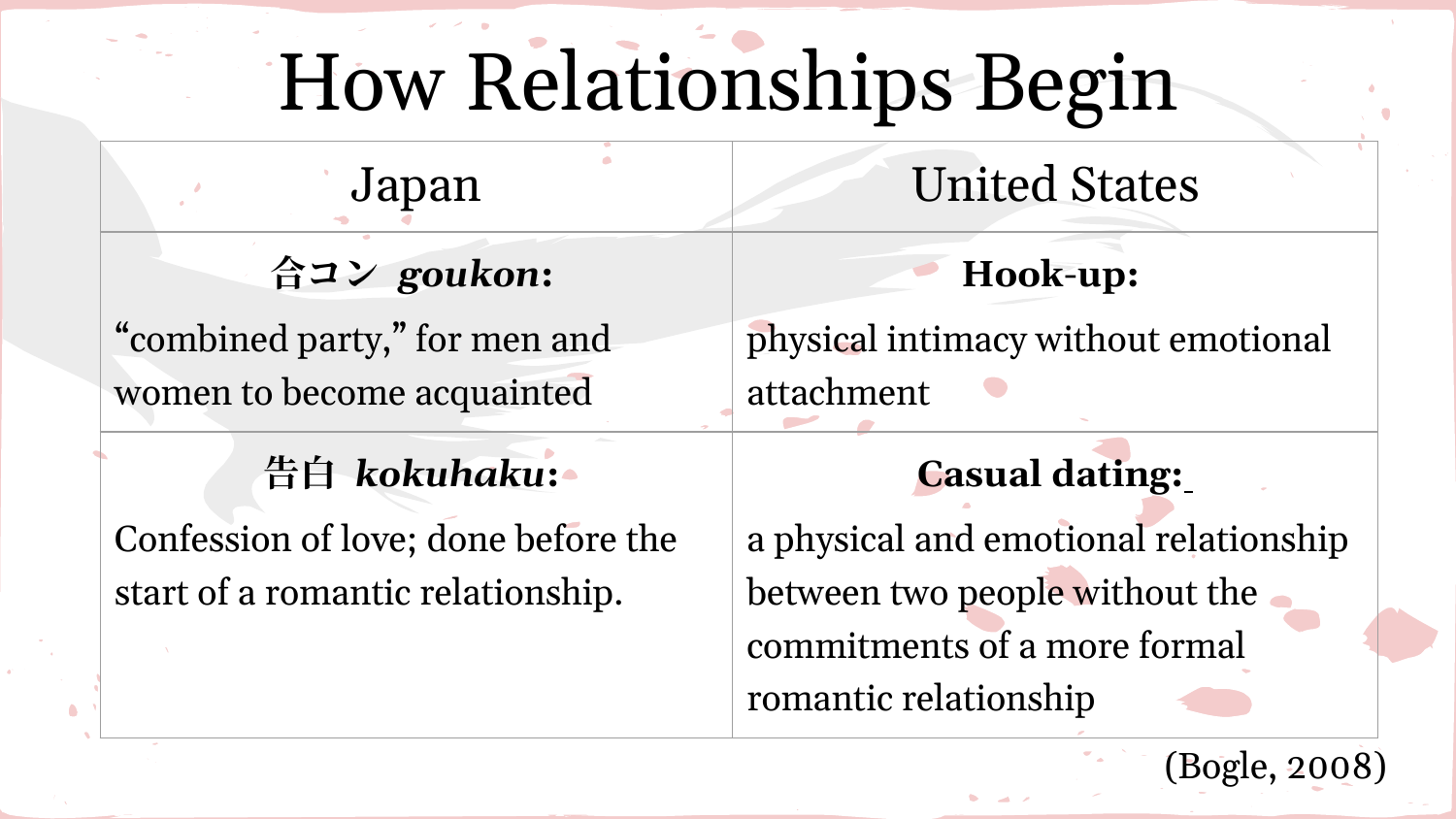

# How Relationships Begin
| Japan | United States |
| --- | --- |
| 合コン goukon: “combined party,” for men and women to become acquainted | Hook-up: physical intimacy without emotional attachment |
| 告白 kokuhaku: Confession of love; done before the start of a romantic relationship. | Casual dating: a physical and emotional relationship between two people without the commitments of a more formal romantic relationship |
(Bogle, 2008)